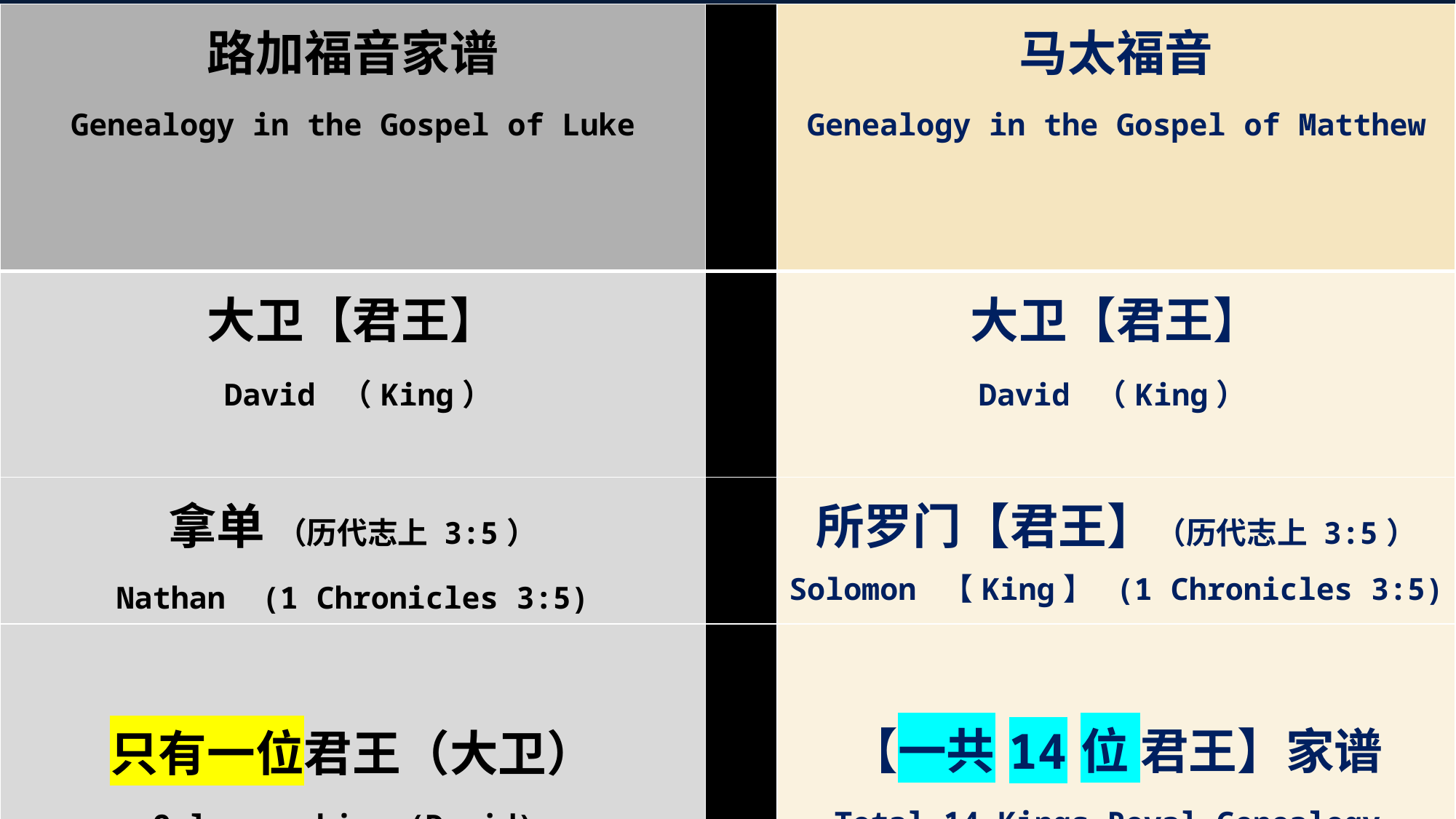

| 路加福音家谱 Genealogy in the Gospel of Luke |  | 马太福音 Genealogy in the Gospel of Matthew |
| --- | --- | --- |
| 大卫【君王】 David （King） |  | 大卫【君王】 David （King） |
| 拿单 （历代志上 3:5） Nathan (1 Chronicles 3:5) |  | 所罗门【君王】（历代志上 3:5） Solomon 【King】 (1 Chronicles 3:5) |
| 只有一位君王（大卫） Only one king (David). |  | 【一共14位 君王】家谱 Total 14 Kings Royal Genealogy |